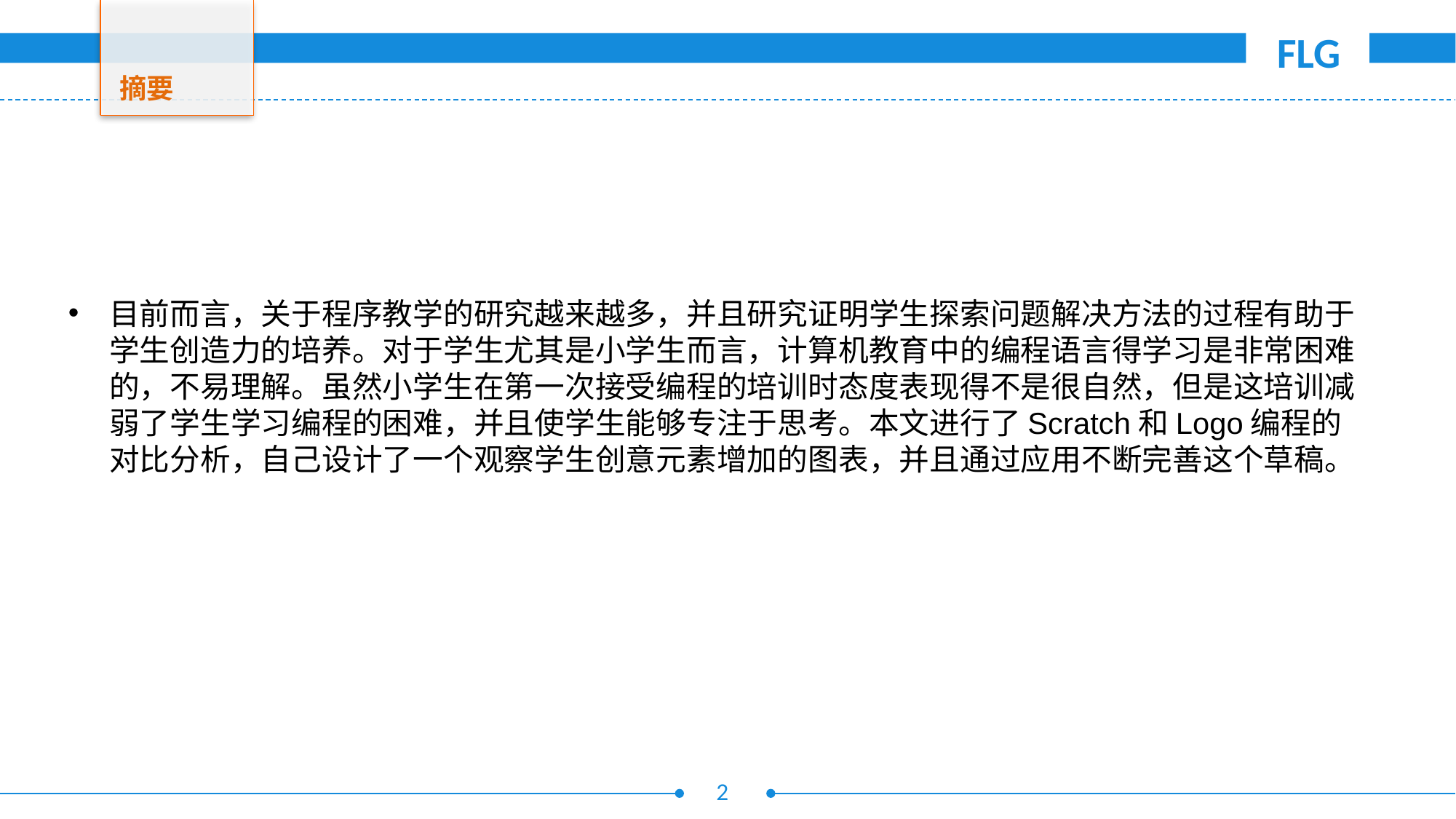

摘要
目前而言，关于程序教学的研究越来越多，并且研究证明学生探索问题解决方法的过程有助于学生创造力的培养。对于学生尤其是小学生而言，计算机教育中的编程语言得学习是非常困难的，不易理解。虽然小学生在第一次接受编程的培训时态度表现得不是很自然，但是这培训减弱了学生学习编程的困难，并且使学生能够专注于思考。本文进行了Scratch和Logo编程的对比分析，自己设计了一个观察学生创意元素增加的图表，并且通过应用不断完善这个草稿。